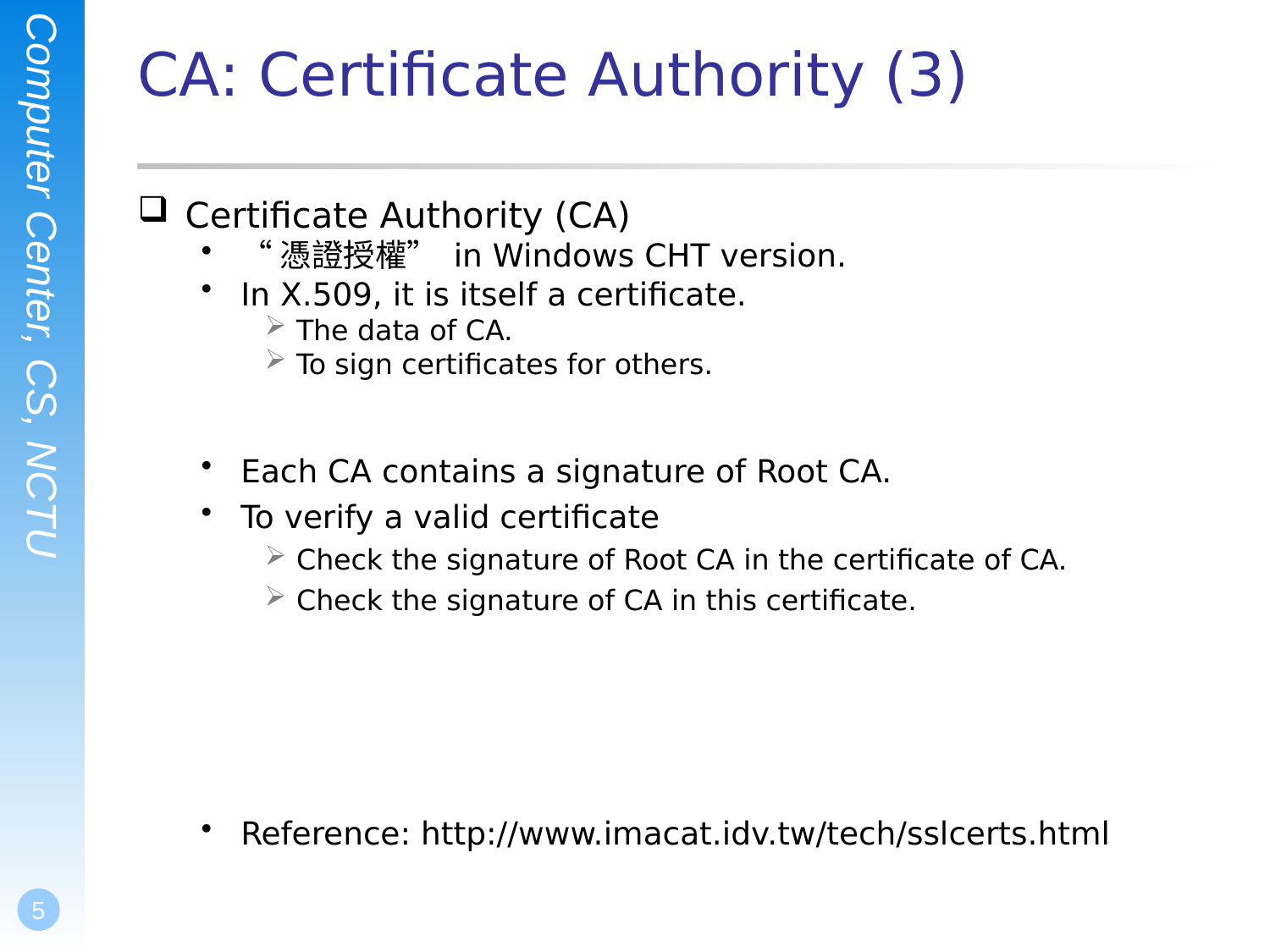

# CA: Certificate Authority (3)
Certificate Authority (CA)
“憑證授權” in Windows CHT version.
In X.509, it is itself a certificate.
The data of CA.
To sign certificates for others.

Each CA contains a signature of Root CA.
To verify a valid certificate
Check the signature of Root CA in the certificate of CA.
Check the signature of CA in this certificate.

Reference: http://www.imacat.idv.tw/tech/sslcerts.html